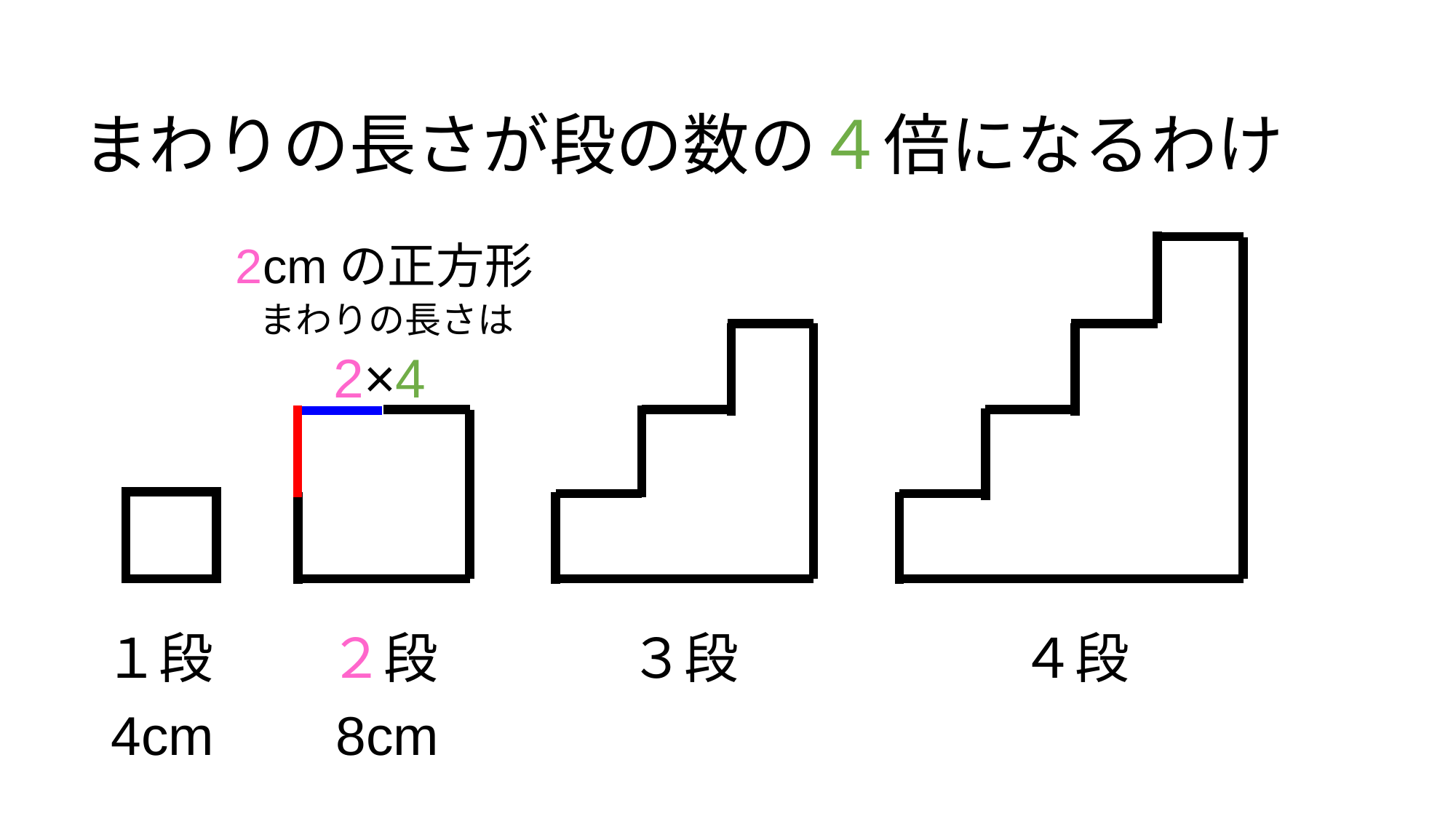

まわりの長さが段の数の４倍になるわけ
2cmの正方形
まわりの長さは
2×4

１段
２段
３段
４段
4cm
8cm